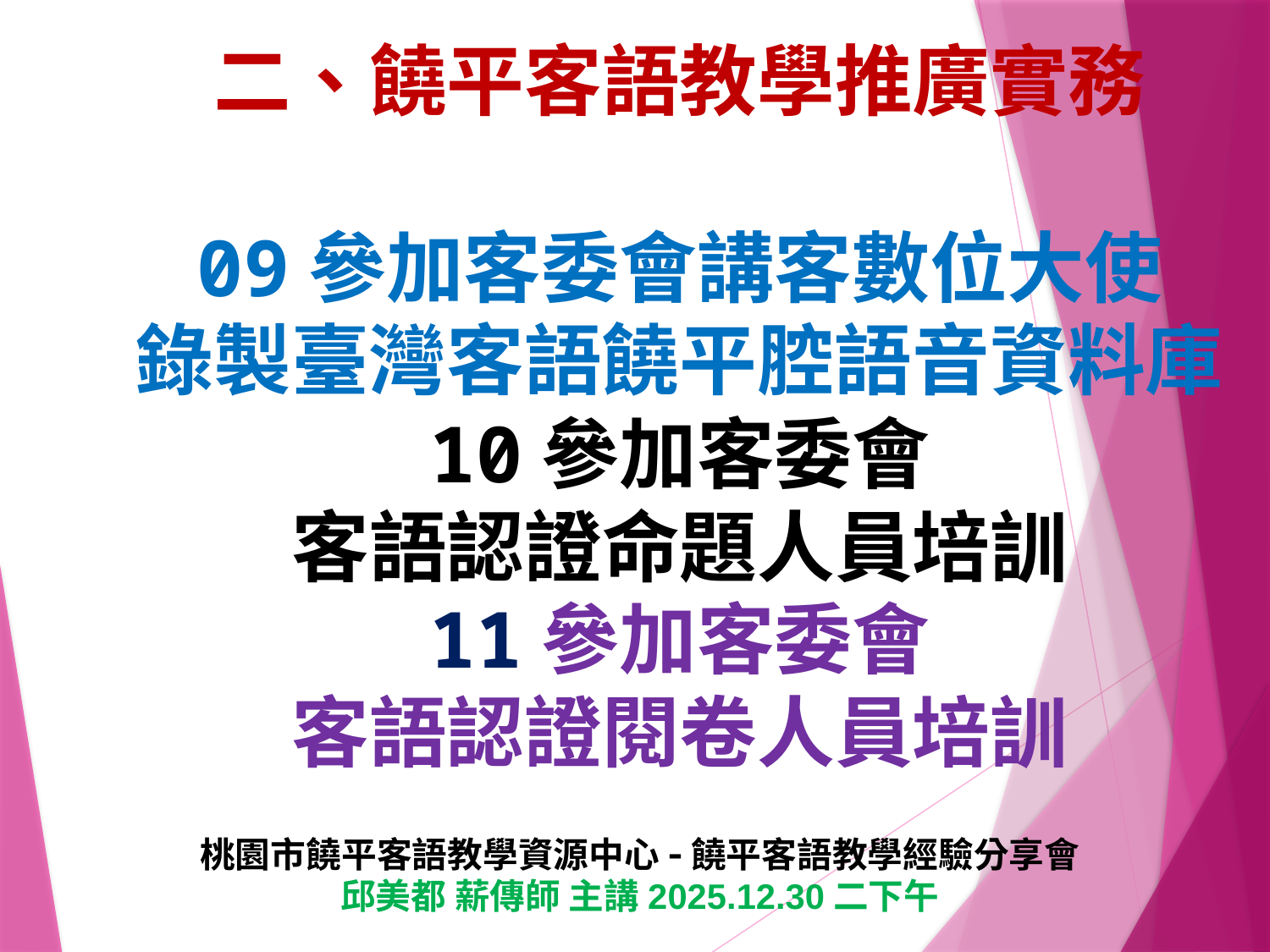

# 二、饒平客語教學推廣實務 09參加客委會講客數位大使 錄製臺灣客語饒平腔語音資料庫 10參加客委會 客語認證命題人員培訓 11參加客委會 客語認證閱卷人員培訓
桃園市饒平客語教學資源中心-饒平客語教學經驗分享會
邱美都 薪傳師 主講2025.12.30二下午